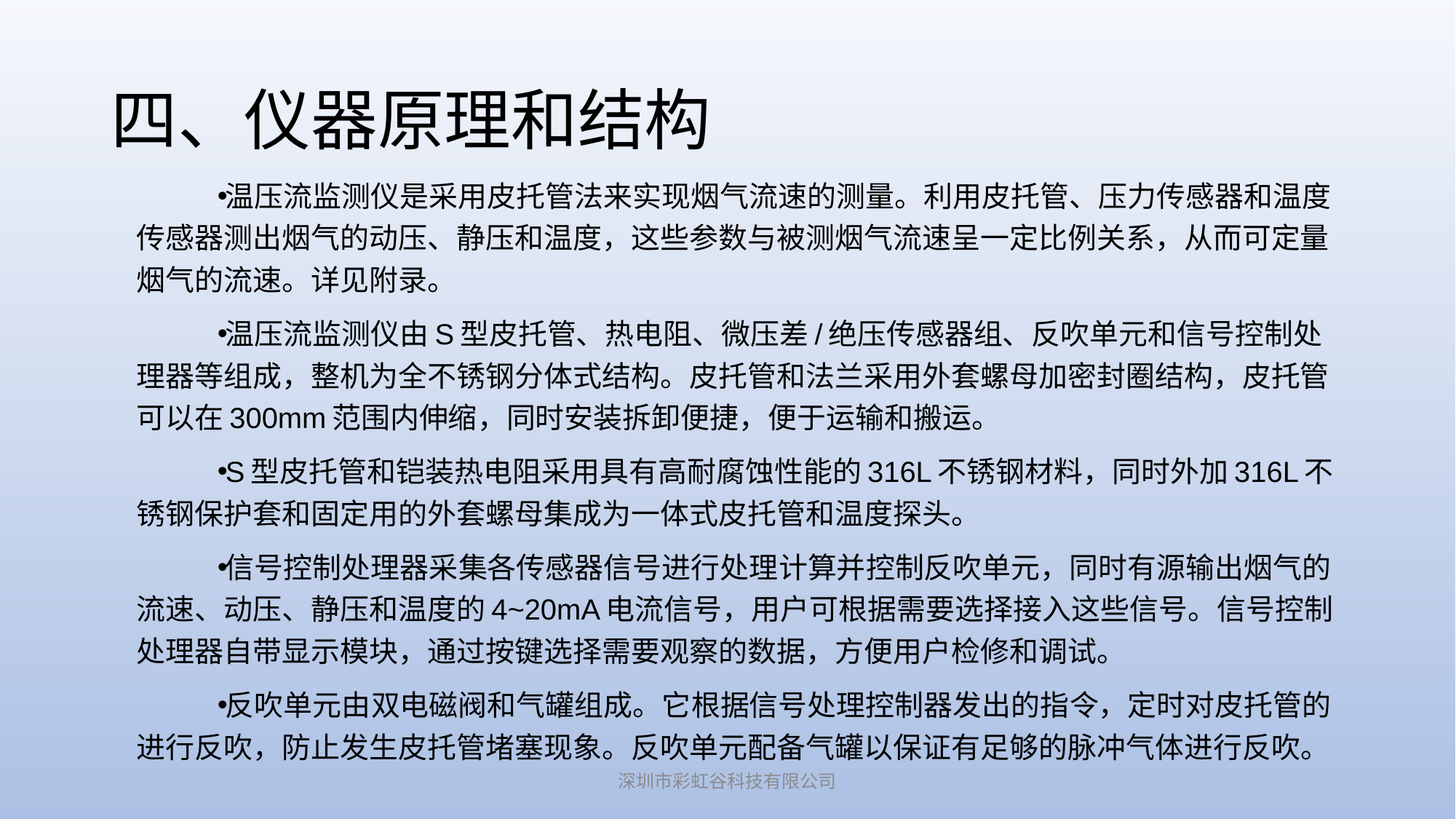

# 四、仪器原理和结构
温压流监测仪是采用皮托管法来实现烟气流速的测量。利用皮托管、压力传感器和温度传感器测出烟气的动压、静压和温度，这些参数与被测烟气流速呈一定比例关系，从而可定量烟气的流速。详见附录。
温压流监测仪由S型皮托管、热电阻、微压差/绝压传感器组、反吹单元和信号控制处理器等组成，整机为全不锈钢分体式结构。皮托管和法兰采用外套螺母加密封圈结构，皮托管可以在300mm范围内伸缩，同时安装拆卸便捷，便于运输和搬运。
S型皮托管和铠装热电阻采用具有高耐腐蚀性能的316L不锈钢材料，同时外加316L不锈钢保护套和固定用的外套螺母集成为一体式皮托管和温度探头。
信号控制处理器采集各传感器信号进行处理计算并控制反吹单元，同时有源输出烟气的流速、动压、静压和温度的4~20mA电流信号，用户可根据需要选择接入这些信号。信号控制处理器自带显示模块，通过按键选择需要观察的数据，方便用户检修和调试。
反吹单元由双电磁阀和气罐组成。它根据信号处理控制器发出的指令，定时对皮托管的进行反吹，防止发生皮托管堵塞现象。反吹单元配备气罐以保证有足够的脉冲气体进行反吹。

深圳市彩虹谷科技有限公司
6